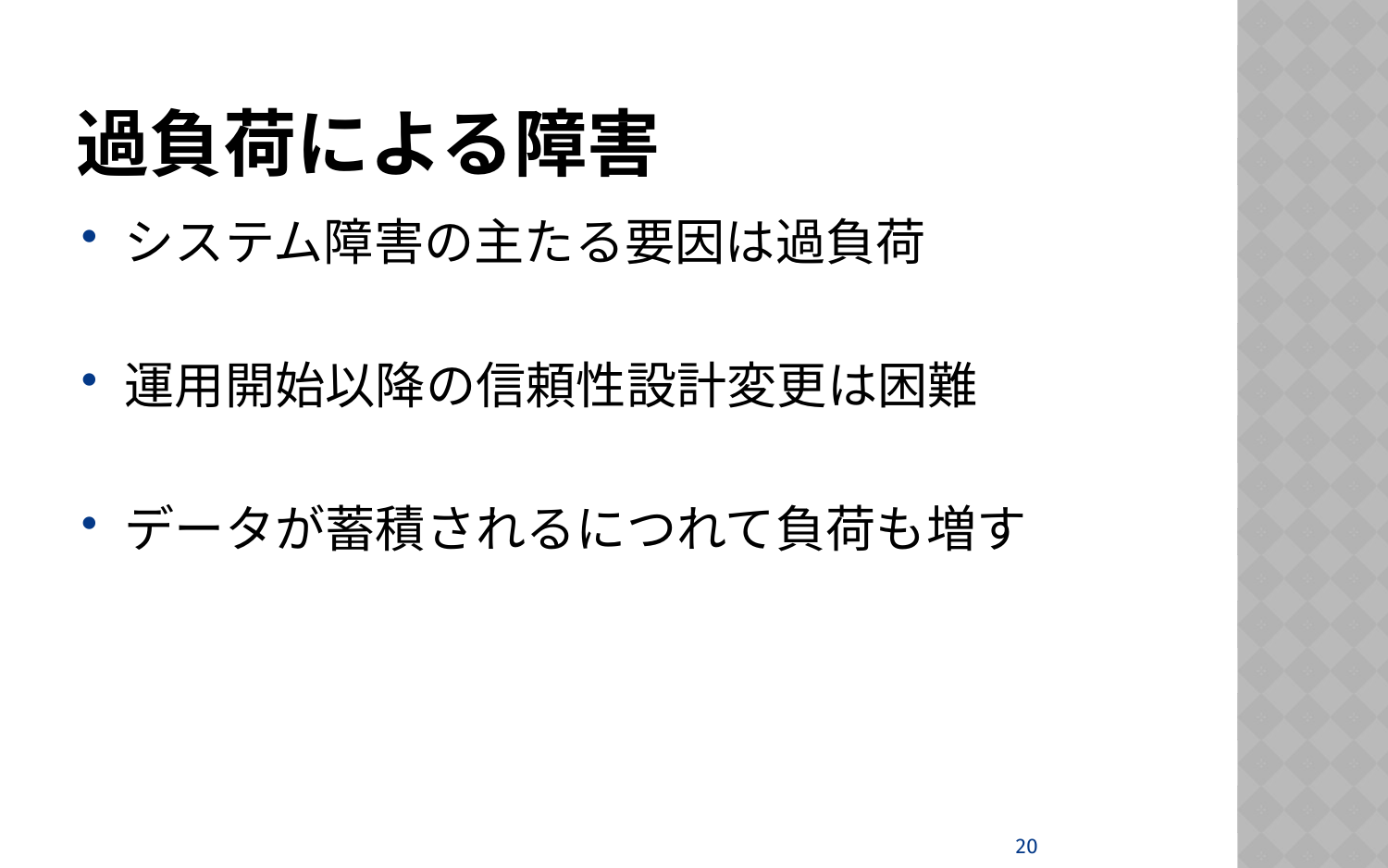

# 過負荷による障害
システム障害の主たる要因は過負荷

運用開始以降の信頼性設計変更は困難

データが蓄積されるにつれて負荷も増す
20